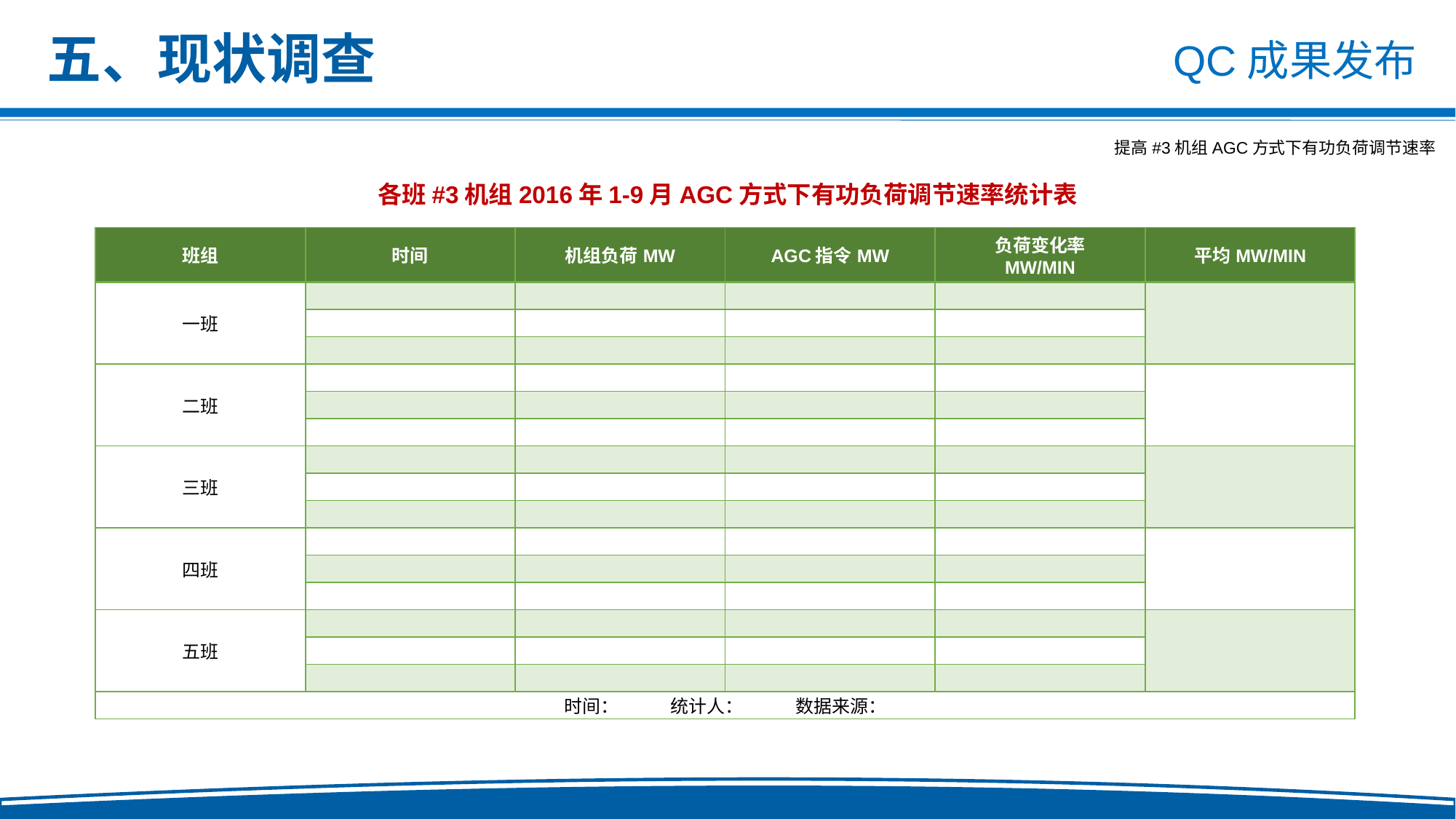

五、现状调查
各班#3机组2016年1-9月AGC方式下有功负荷调节速率统计表
| 班组 | 时间 | 机组负荷MW | AGC指令MW | 负荷变化率 MW/MIN | 平均MW/MIN |
| --- | --- | --- | --- | --- | --- |
| 一班 |  |  |  |  |  |
|  |  |  |  |  |  |
|  |  |  |  |  |  |
| 二班 |  |  |  |  |  |
|  |  |  |  |  |  |
|  |  |  |  |  |  |
| 三班 |  |  |  |  |  |
|  |  |  |  |  |  |
|  |  |  |  |  |  |
| 四班 |  |  |  |  |  |
|  |  |  |  |  |  |
|  |  |  |  |  |  |
| 五班 |  |  |  |  |  |
|  |  |  |  |  |  |
|  |  |  |  |  |  |
| 时间： 统计人： 数据来源： |  |  |  |  |  |
.